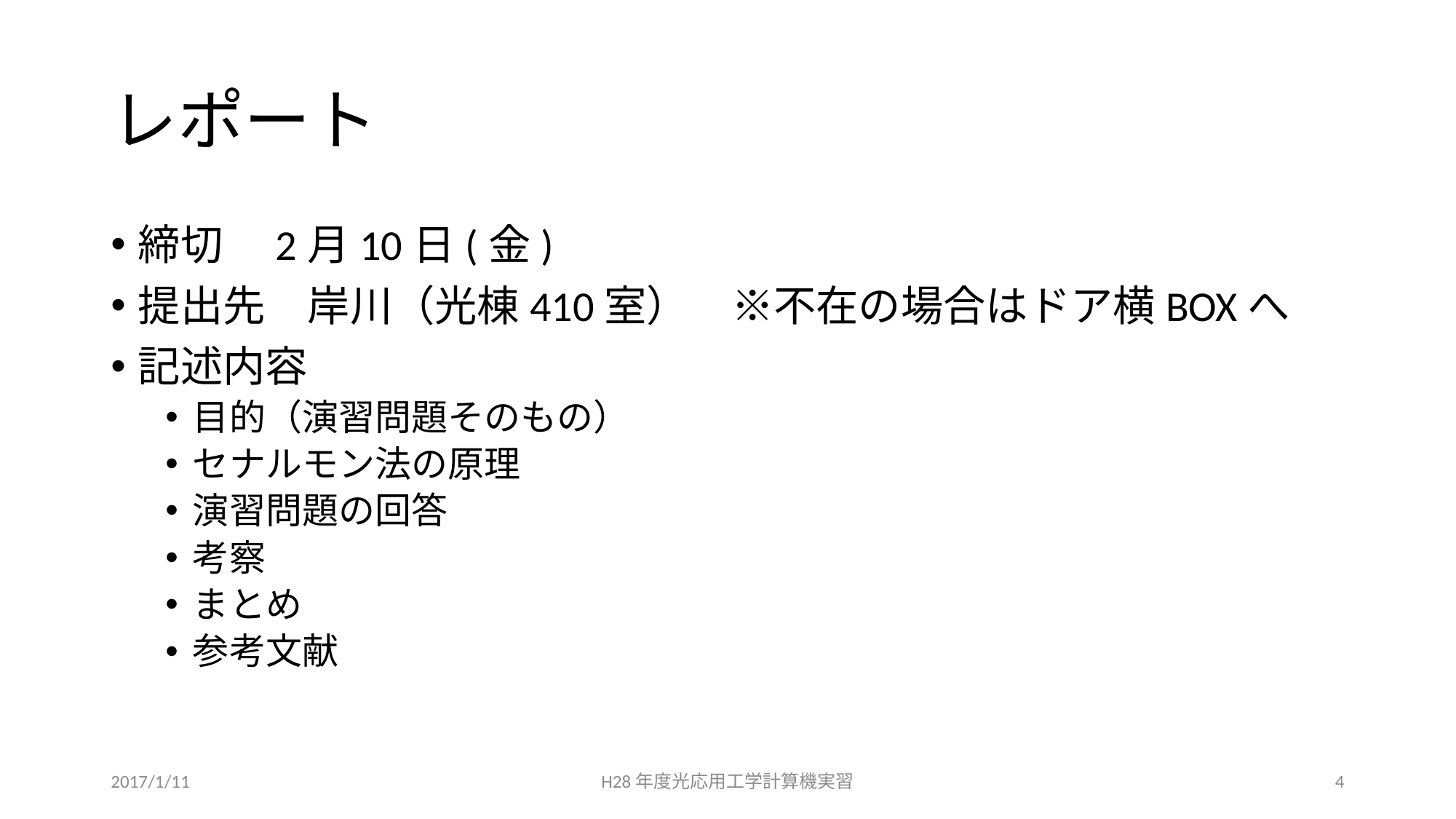

# レポート
締切　2月10日(金)
提出先　岸川（光棟410室）　※不在の場合はドア横BOXへ
記述内容
目的（演習問題そのもの）
セナルモン法の原理
演習問題の回答
考察
まとめ
参考文献
2017/1/11
H28年度光応用工学計算機実習
4